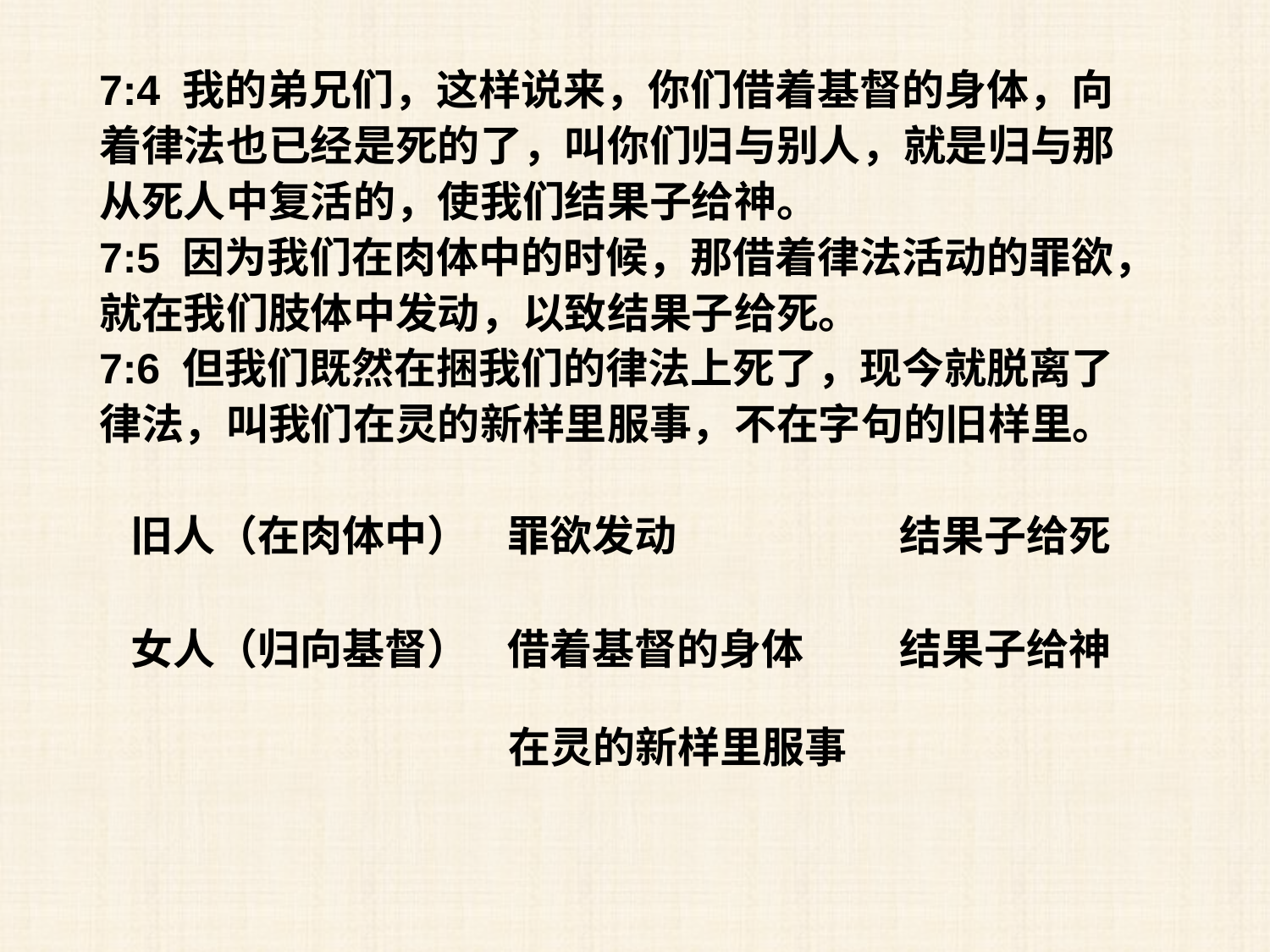

7:4 我的弟兄们，这样说来，你们借着基督的身体，向着律法也已经是死的了，叫你们归与别人，就是归与那从死人中复活的，使我们结果子给神。
7:5 因为我们在肉体中的时候，那借着律法活动的罪欲，就在我们肢体中发动，以致结果子给死。
7:6 但我们既然在捆我们的律法上死了，现今就脱离了律法，叫我们在灵的新样里服事，不在字句的旧样里。
旧人（在肉体中）
罪欲发动
结果子给死
女人（归向基督）
借着基督的身体
结果子给神
在灵的新样里服事